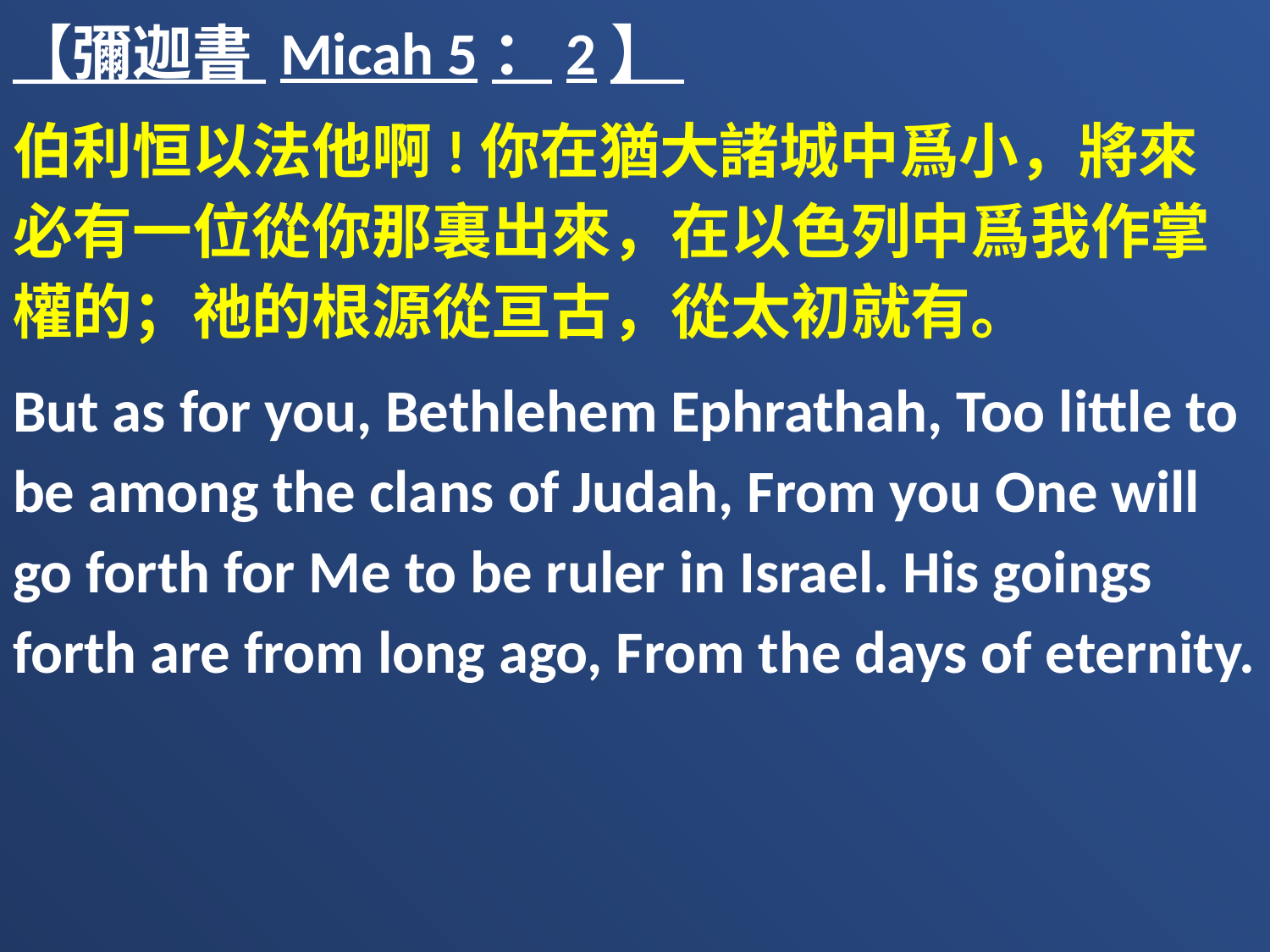

【彌迦書 Micah 5：2】
伯利恒以法他啊!你在猶大諸城中爲小，將來必有一位從你那裏出來，在以色列中爲我作掌權的；祂的根源從亘古，從太初就有。
But as for you, Bethlehem Ephrathah, Too little to be among the clans of Judah, From you One will go forth for Me to be ruler in Israel. His goings forth are from long ago, From the days of eternity.